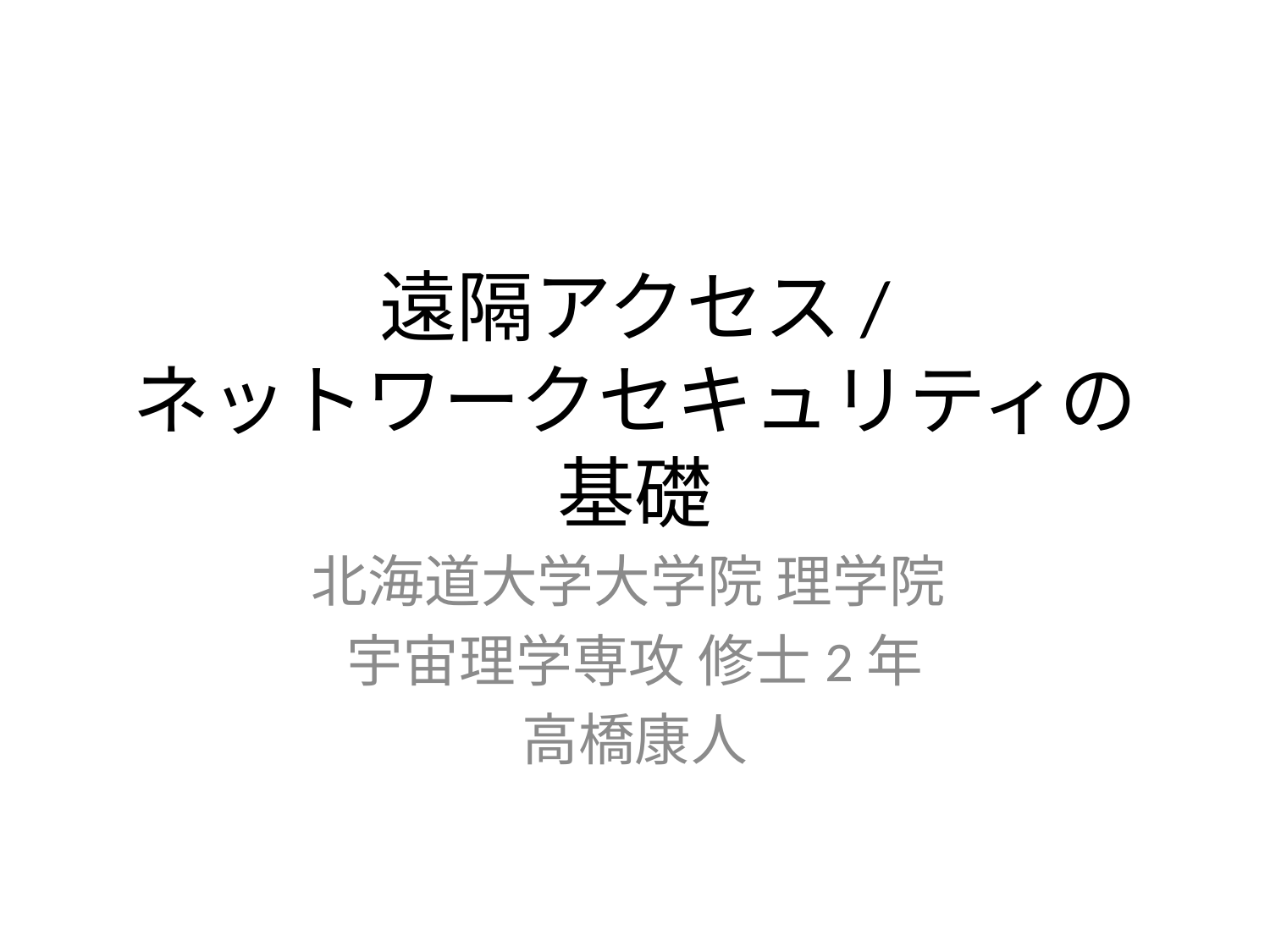

# 遠隔アクセス/ ネットワークセキュリティの基礎
北海道大学大学院 理学院
宇宙理学専攻 修士2年
高橋康人